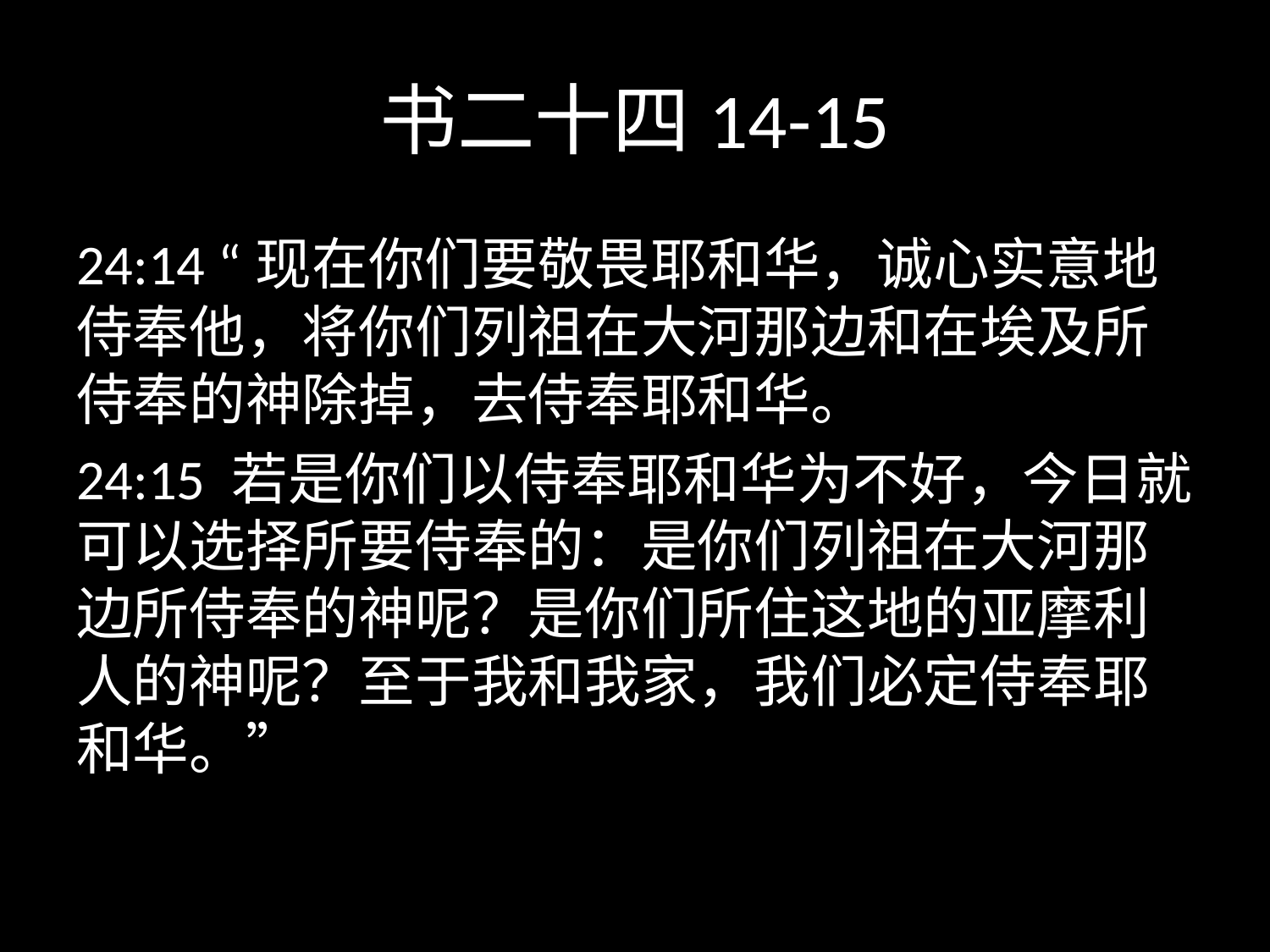

# 书二十四14-15
24:14 “现在你们要敬畏耶和华，诚心实意地侍奉他，将你们列祖在大河那边和在埃及所侍奉的神除掉，去侍奉耶和华。
24:15 若是你们以侍奉耶和华为不好，今日就可以选择所要侍奉的：是你们列祖在大河那边所侍奉的神呢？是你们所住这地的亚摩利人的神呢？至于我和我家，我们必定侍奉耶和华。”